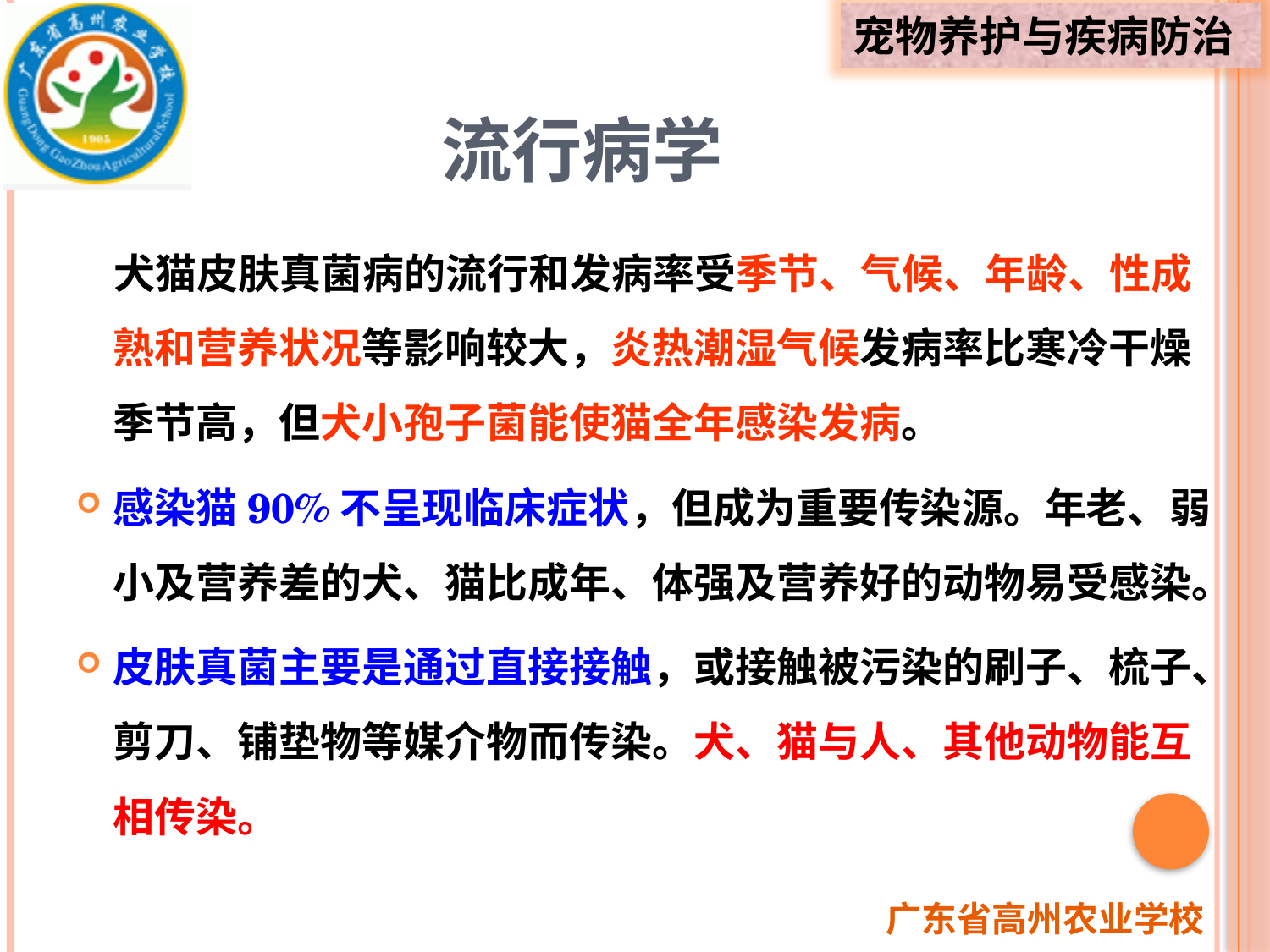

# 流行病学
   犬猫皮肤真菌病的流行和发病率受季节、气候、年龄、性成熟和营养状况等影响较大，炎热潮湿气候发病率比寒冷干燥季节高，但犬小孢子菌能使猫全年感染发病。
感染猫90%不呈现临床症状，但成为重要传染源。年老、弱小及营养差的犬、猫比成年、体强及营养好的动物易受感染。
皮肤真菌主要是通过直接接触，或接触被污染的刷子、梳子、剪刀、铺垫物等媒介物而传染。犬、猫与人、其他动物能互相传染。